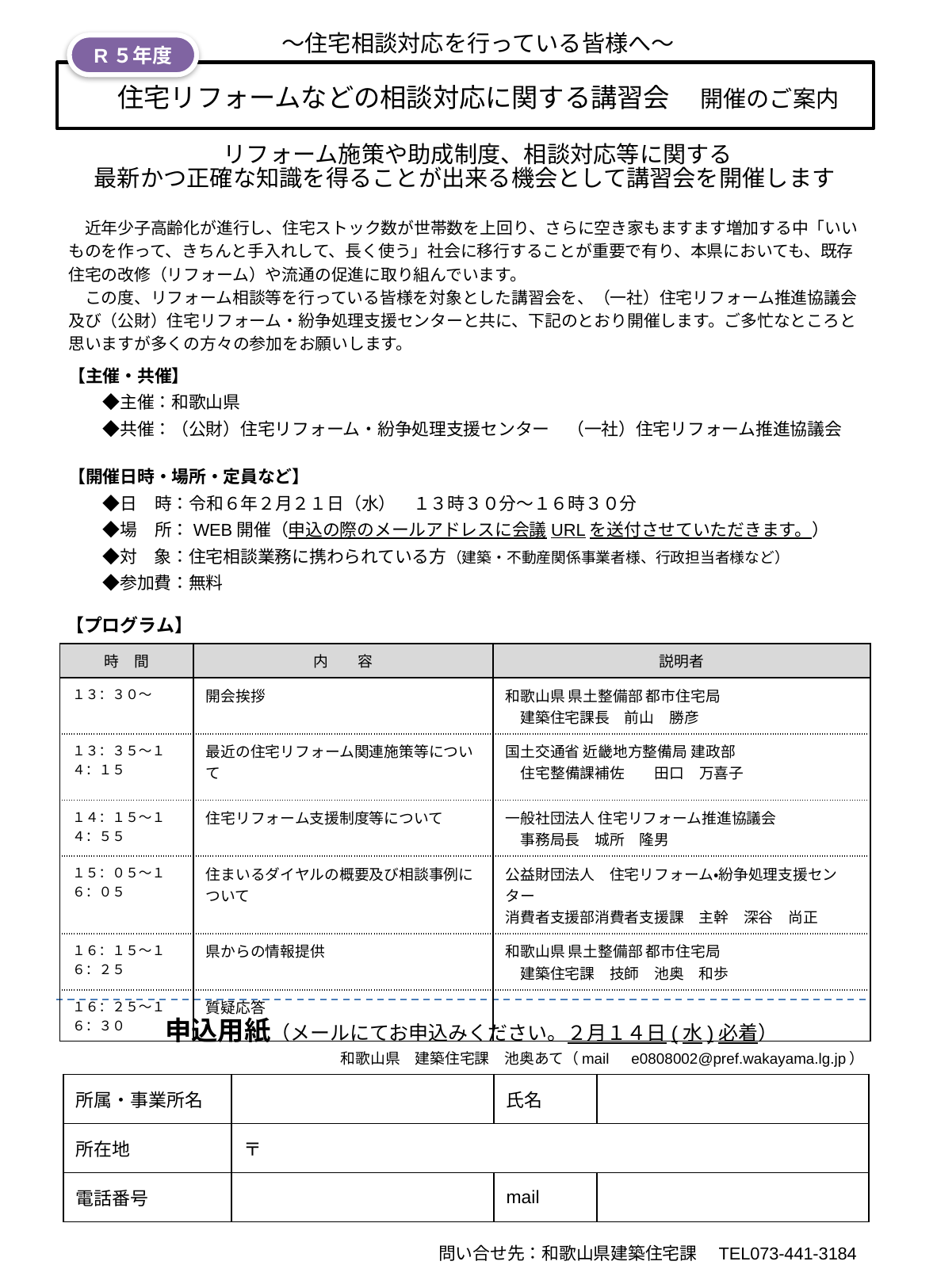

～住宅相談対応を行っている皆様へ～
R５年度
# 住宅リフォームなどの相談対応に関する講習会　開催のご案内
　リフォーム施策や助成制度、相談対応等に関する
最新かつ正確な知識を得ることが出来る機会として講習会を開催します

　近年少子高齢化が進行し、住宅ストック数が世帯数を上回り、さらに空き家もますます増加する中「いいものを作って、きちんと手入れして、長く使う」社会に移行することが重要で有り、本県においても、既存住宅の改修（リフォーム）や流通の促進に取り組んでいます。
　この度、リフォーム相談等を行っている皆様を対象とした講習会を、（一社）住宅リフォーム推進協議会及び（公財）住宅リフォーム・紛争処理支援センターと共に、下記のとおり開催します。ご多忙なところと思いますが多くの方々の参加をお願いします。
【主催・共催】
　　◆主催：和歌山県
　　◆共催：（公財）住宅リフォーム・紛争処理支援センター　（一社）住宅リフォーム推進協議会
【開催日時・場所・定員など】
　　◆日　時：令和６年２月２１日（水）　１３時３０分～１６時３０分
　　◆場　所：WEB開催（申込の際のメールアドレスに会議URLを送付させていただきます。）
　　◆対　象：住宅相談業務に携わられている方（建築・不動産関係事業者様、行政担当者様など）
　　◆参加費：無料
【プログラム】
| 時　間 | 内　　容 | 説明者 |
| --- | --- | --- |
| １３：３０～ | 開会挨拶 | 和歌山県 県土整備部 都市住宅局 　建築住宅課長　前山　勝彦 |
| １３：３５～１４：１５ | 最近の住宅リフォーム関連施策等について | 国土交通省 近畿地方整備局 建政部　 　住宅整備課補佐　　田口　万喜子 |
| １４：１５～１４：５５ | 住宅リフォーム支援制度等について | 一般社団法人 住宅リフォーム推進協議会 　事務局長　城所　隆男 |
| １５：０５～１６：０５ | 住まいるダイヤルの概要及び相談事例について | 公益財団法人　住宅リフォーム・紛争処理支援センター 消費者支援部消費者支援課　主幹　深谷　尚正 |
| １６：１５～１６：２５ | 県からの情報提供 | 和歌山県 県土整備部 都市住宅局 　建築住宅課　技師　池奥　和歩 |
| １６：２５～１６：３０ | 質疑応答 |  |
申込用紙（メールにてお申込みください。２月１４日(水)必着）
和歌山県　建築住宅課　池奥あて（mail　e0808002@pref.wakayama.lg.jp）
| 所属・事業所名 |  | 氏名 |  |
| --- | --- | --- | --- |
| 所在地 | 〒 |  |  |
| 電話番号 |  | mail |  |
問い合せ先：和歌山県建築住宅課　TEL073-441-3184